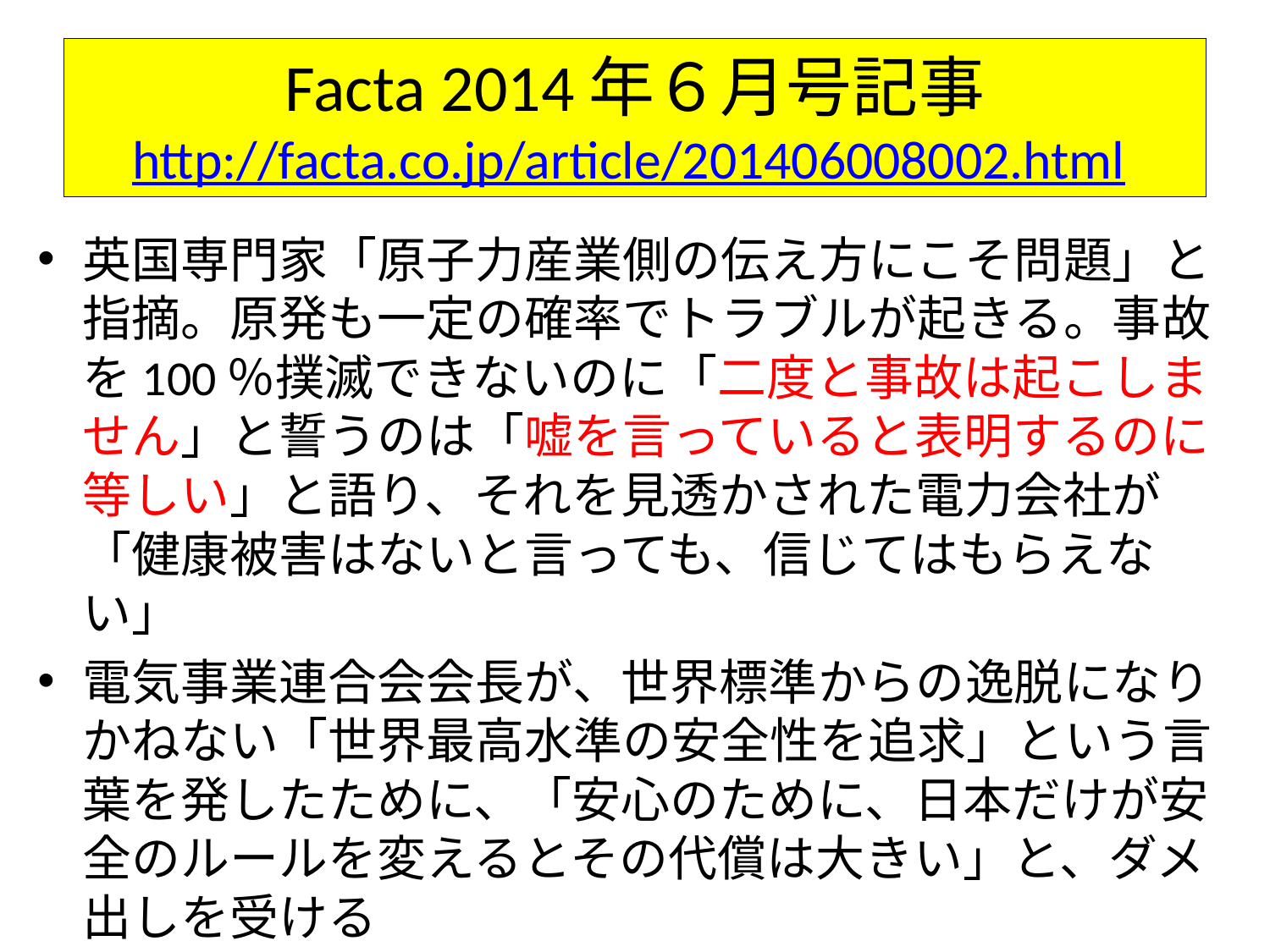

# Facta 2014年６月号記事 http://facta.co.jp/article/201406008002.html
英国専門家「原子力産業側の伝え方にこそ問題」と指摘。原発も一定の確率でトラブルが起きる。事故を100％撲滅できないのに「二度と事故は起こしません」と誓うのは「嘘を言っていると表明するのに等しい」と語り、それを見透かされた電力会社が「健康被害はないと言っても、信じてはもらえない」
電気事業連合会会長が、世界標準からの逸脱になりかねない「世界最高水準の安全性を追求」という言葉を発したために、「安心のために、日本だけが安全のルールを変えるとその代償は大きい」と、ダメ出しを受ける